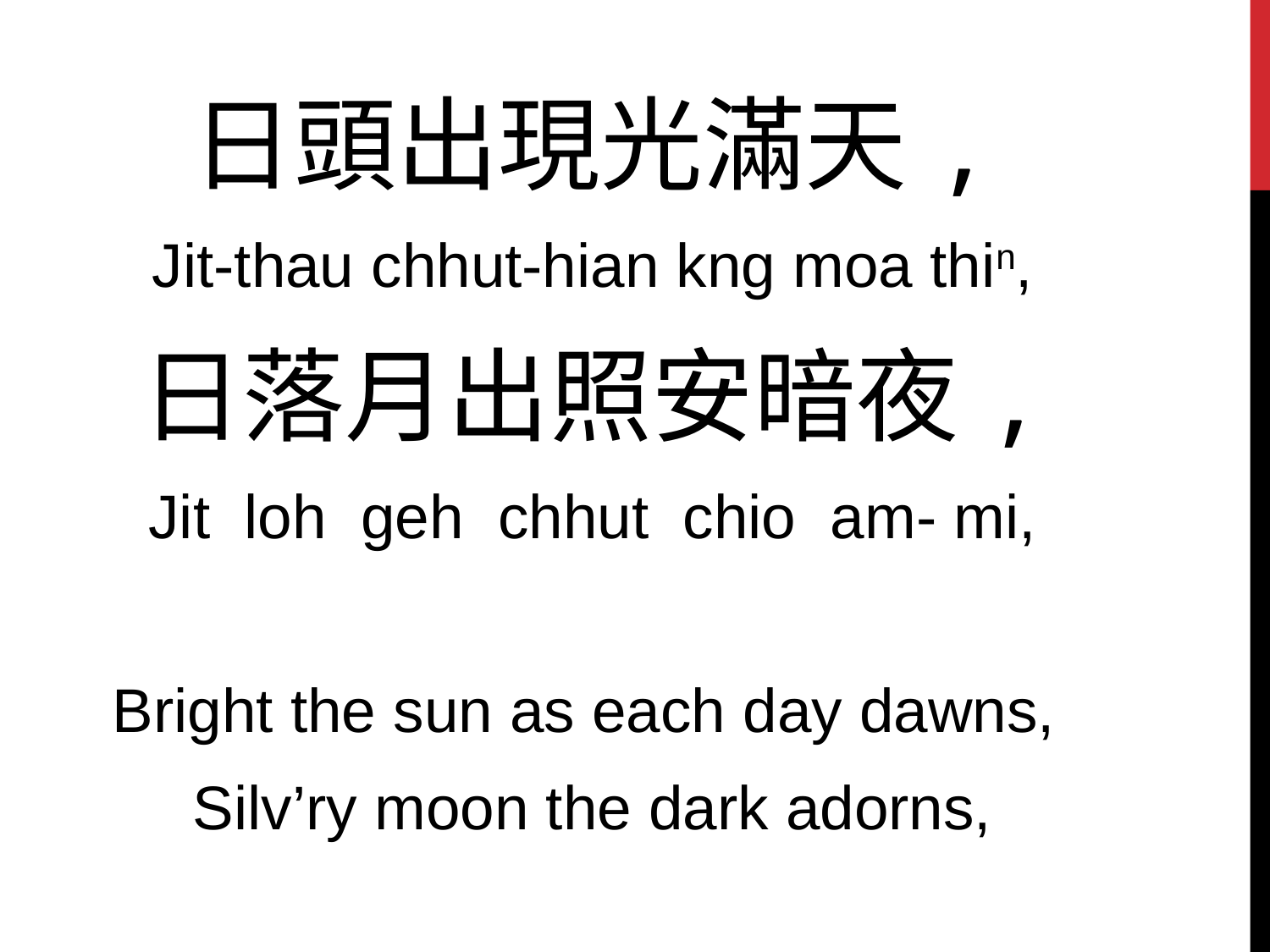

日頭出現光滿天,
Jit-thau chhut-hian kng moa thin,
日落月出照安暗夜,
Jit  loh  geh  chhut  chio  am- mi,

Bright the sun as each day dawns,
Silv’ry moon the dark adorns,